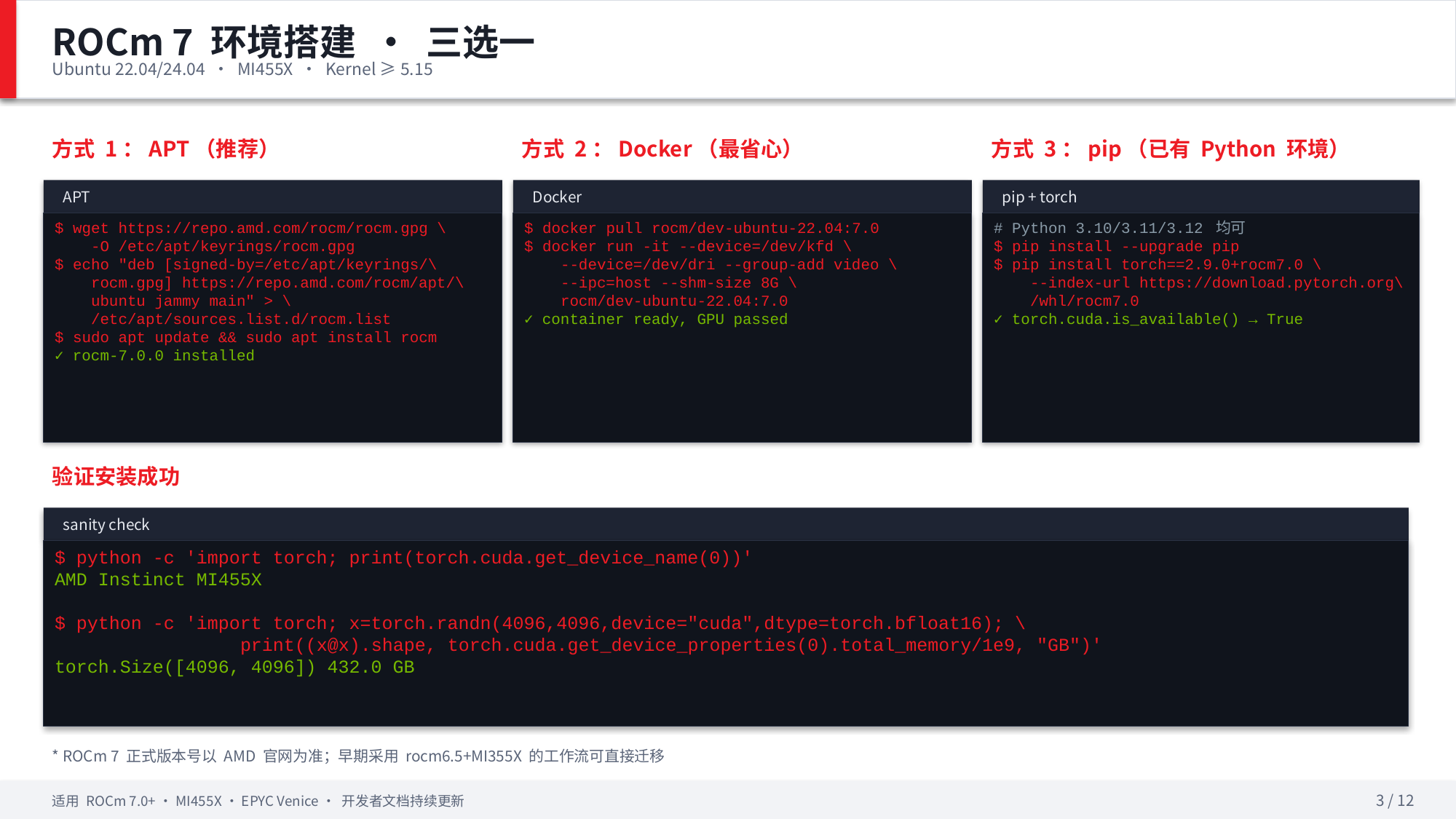

ROCm 7 环境搭建 · 三选一
Ubuntu 22.04/24.04  ·  MI455X  ·  Kernel ≥ 5.15
方式 1：APT（推荐）
方式 2：Docker（最省心）
方式 3：pip（已有 Python 环境）

APT

Docker

pip + torch

$ wget https://repo.amd.com/rocm/rocm.gpg \
    -O /etc/apt/keyrings/rocm.gpg
$ echo "deb [signed-by=/etc/apt/keyrings/\
    rocm.gpg] https://repo.amd.com/rocm/apt/\
    ubuntu jammy main" > \
    /etc/apt/sources.list.d/rocm.list
$ sudo apt update && sudo apt install rocm
✓ rocm-7.0.0 installed
$ docker pull rocm/dev-ubuntu-22.04:7.0
$ docker run -it --device=/dev/kfd \
    --device=/dev/dri --group-add video \
    --ipc=host --shm-size 8G \
    rocm/dev-ubuntu-22.04:7.0
✓ container ready, GPU passed
# Python 3.10/3.11/3.12 均可
$ pip install --upgrade pip
$ pip install torch==2.9.0+rocm7.0 \
    --index-url https://download.pytorch.org\
    /whl/rocm7.0
✓ torch.cuda.is_available() → True
验证安装成功

sanity check

$ python -c 'import torch; print(torch.cuda.get_device_name(0))'
AMD Instinct MI455X

$ python -c 'import torch; x=torch.randn(4096,4096,device="cuda",dtype=torch.bfloat16); \
                 print((x@x).shape, torch.cuda.get_device_properties(0).total_memory/1e9, "GB")'
torch.Size([4096, 4096]) 432.0 GB
* ROCm 7 正式版本号以 AMD 官网为准；早期采用 rocm6.5+MI355X 的工作流可直接迁移

适用 ROCm 7.0+ · MI455X · EPYC Venice · 开发者文档持续更新
3 / 12